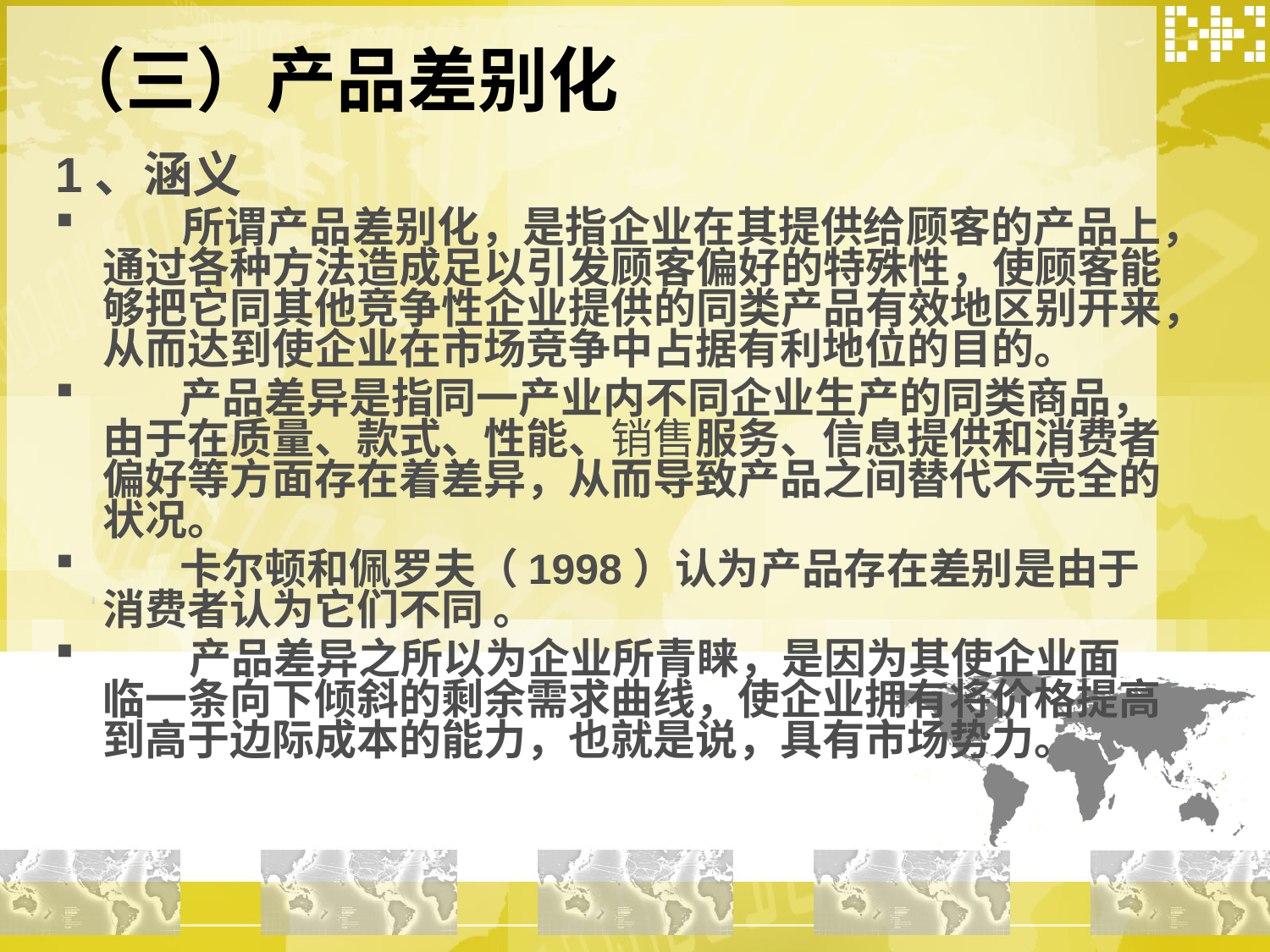

# （三）产品差别化
1、涵义
       所谓产品差别化，是指企业在其提供给顾客的产品上，通过各种方法造成足以引发顾客偏好的特殊性，使顾客能够把它同其他竞争性企业提供的同类产品有效地区别开来，从而达到使企业在市场竞争中占据有利地位的目的。
       产品差异是指同一产业内不同企业生产的同类商品，由于在质量、款式、性能、销售服务、信息提供和消费者偏好等方面存在着差异，从而导致产品之间替代不完全的状况。
       卡尔顿和佩罗夫（1998）认为产品存在差别是由于消费者认为它们不同 。
        产品差异之所以为企业所青睐，是因为其使企业面临一条向下倾斜的剩余需求曲线，使企业拥有将价格提高到高于边际成本的能力，也就是说，具有市场势力。